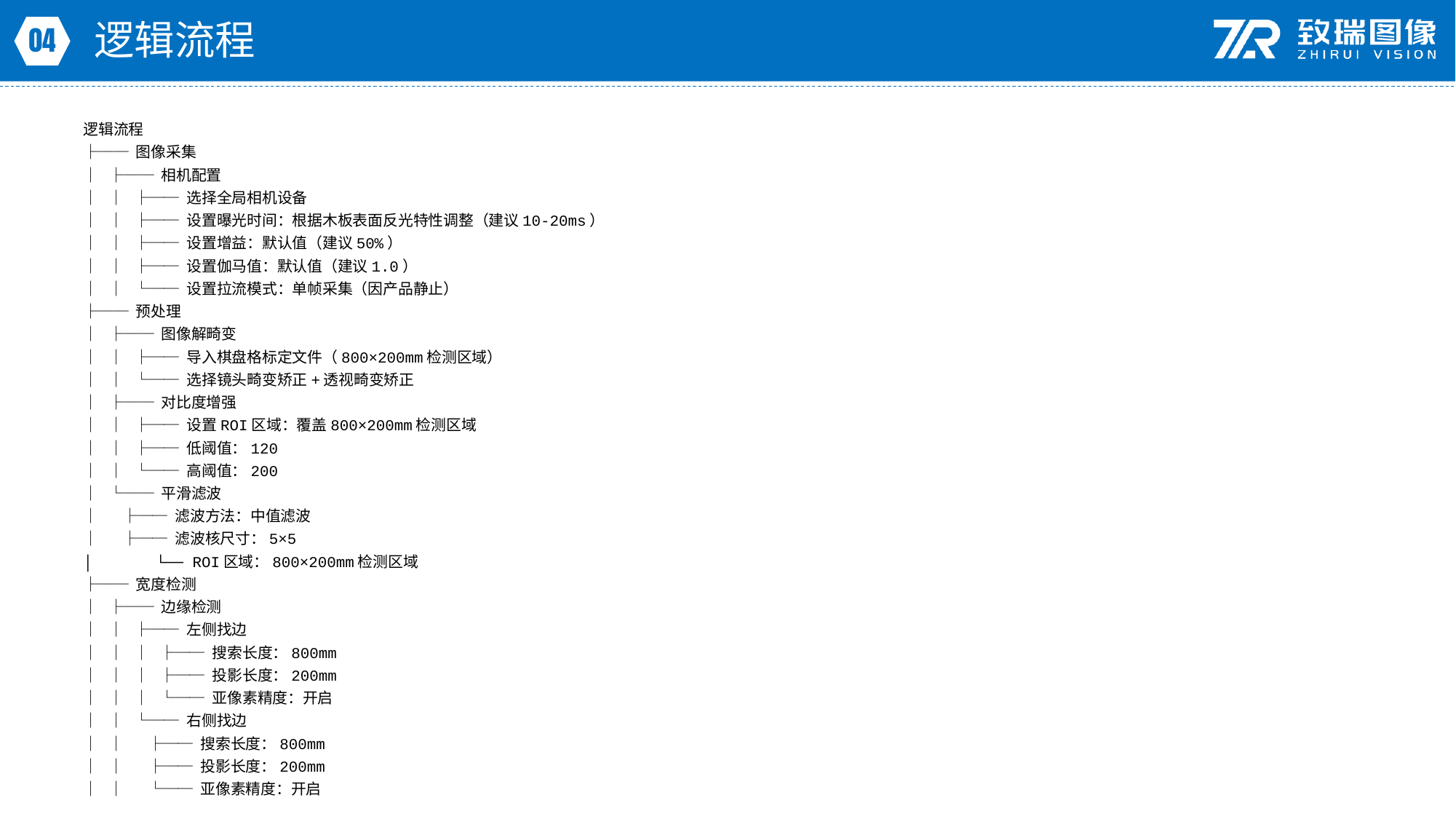

逻辑流程
04

逻辑流程
├── 图像采集
│   ├── 相机配置
│   │   ├── 选择全局相机设备
│   │   ├── 设置曝光时间：根据木板表面反光特性调整（建议10-20ms）
│   │   ├── 设置增益：默认值（建议50%）
│   │   ├── 设置伽马值：默认值（建议1.0）
│   │   └── 设置拉流模式：单帧采集（因产品静止）
├── 预处理
│   ├── 图像解畸变
│   │   ├── 导入棋盘格标定文件（800×200mm检测区域）
│   │   └── 选择镜头畸变矫正+透视畸变矫正
│   ├── 对比度增强
│   │   ├── 设置ROI区域：覆盖800×200mm检测区域
│   │   ├── 低阈值：120
│   │   └── 高阈值：200
│   └── 平滑滤波
│       ├── 滤波方法：中值滤波
│       ├── 滤波核尺寸：5×5
│       └── ROI区域：800×200mm检测区域
├── 宽度检测
│   ├── 边缘检测
│   │   ├── 左侧找边
│   │   │   ├── 搜索长度：800mm
│   │   │   ├── 投影长度：200mm
│   │   │   └── 亚像素精度：开启
│   │   └── 右侧找边
│   │       ├── 搜索长度：800mm
│   │       ├── 投影长度：200mm
│   │       └── 亚像素精度：开启